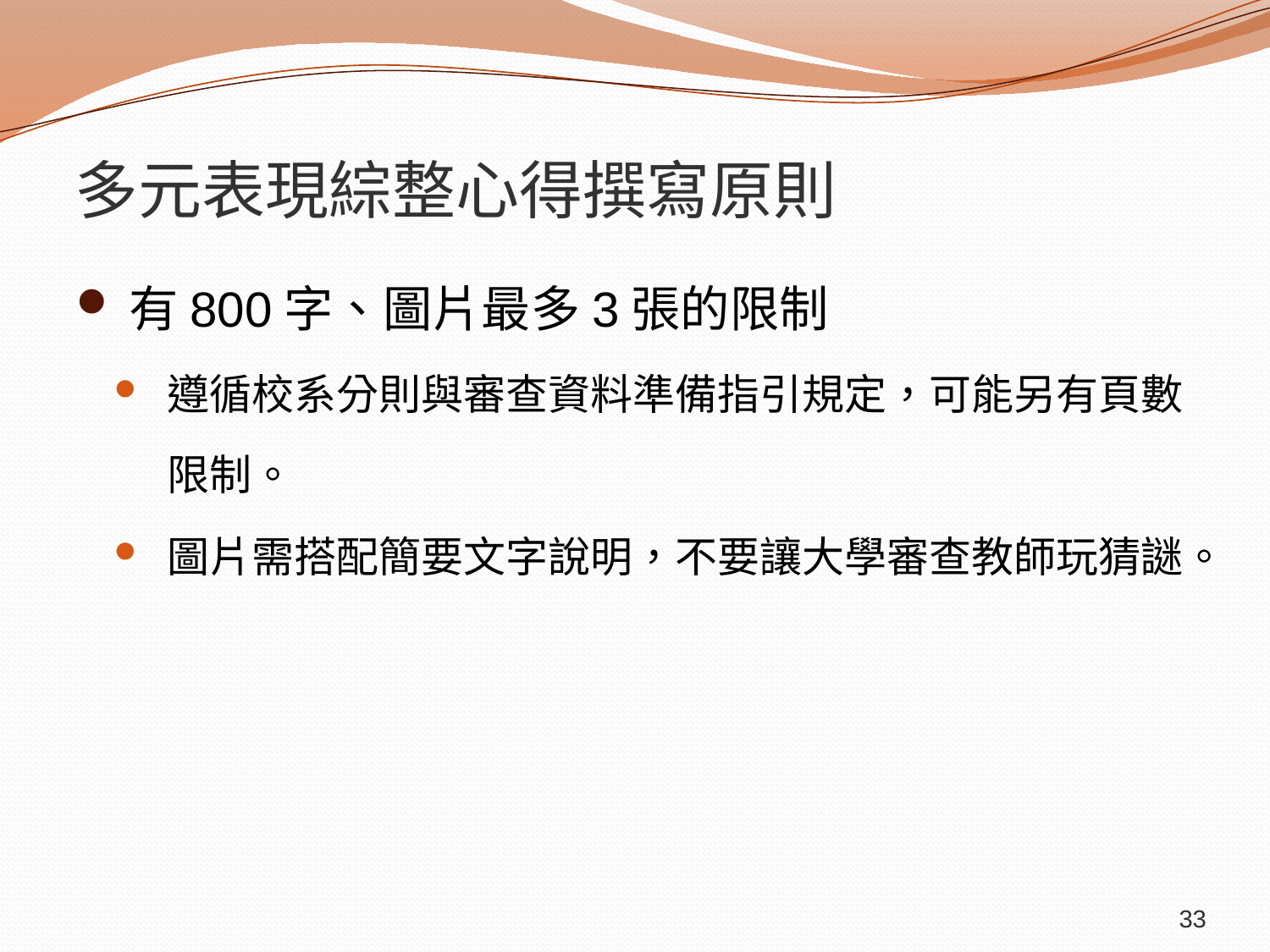

# 多元表現綜整心得撰寫原則
有800字、圖片最多3張的限制
遵循校系分則與審查資料準備指引規定，可能另有頁數限制。
圖片需搭配簡要文字說明，不要讓大學審查教師玩猜謎。

33